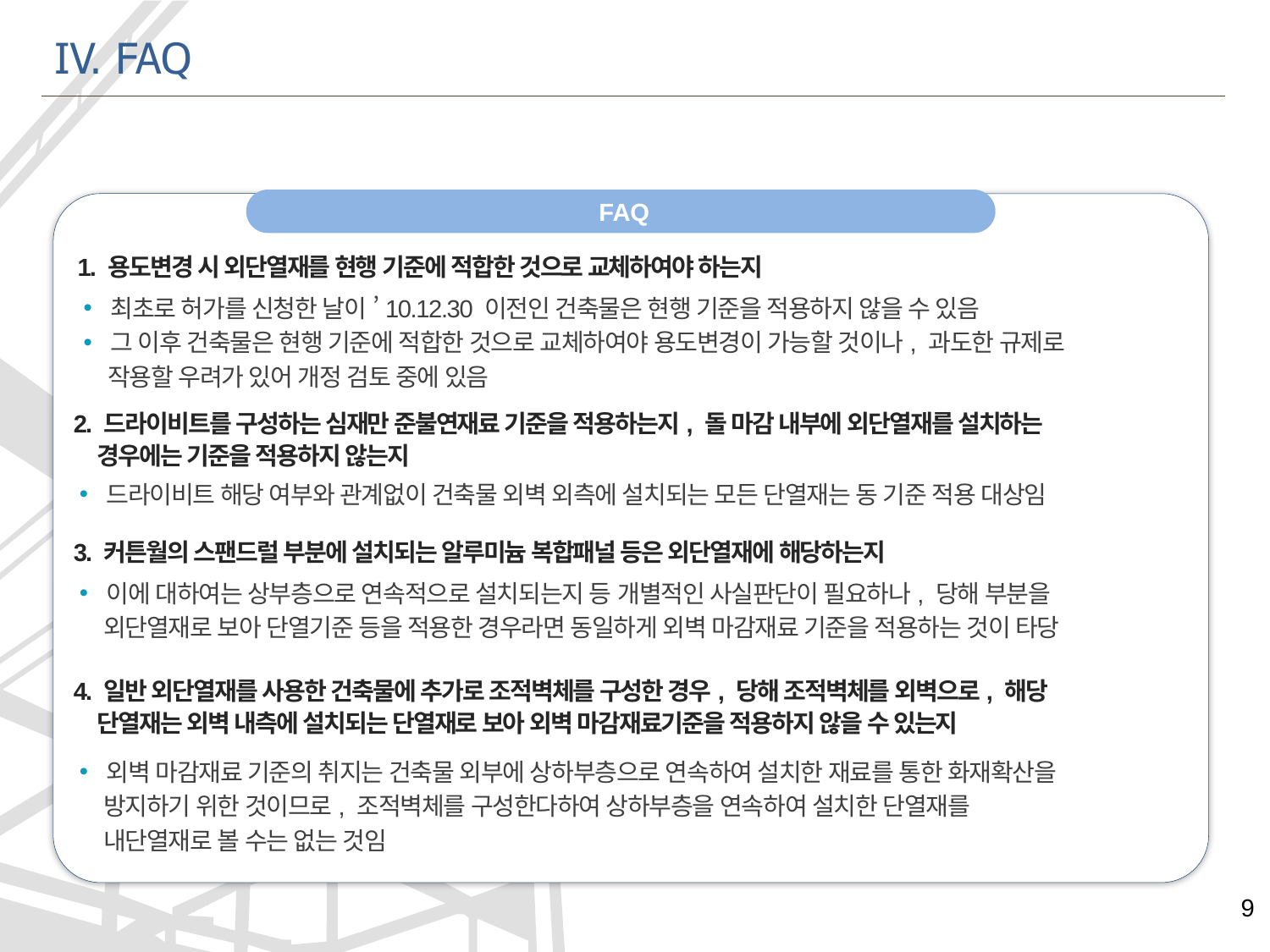

IV. FAQ
 FAQ

1. 용도변경 시 외단열재를 현행 기준에 적합한 것으로 교체하여야 하는지
  최초로 허가를 신청한 날이 ’10.12.30 이전인 건축물은 현행 기준을 적용하지 않을 수 있음
  그 이후 건축물은 현행 기준에 적합한 것으로 교체하여야 용도변경이 가능할 것이나, 과도한 규제로
   작용할 우려가 있어 개정 검토 중에 있음
2. 드라이비트를 구성하는 심재만 준불연재료 기준을 적용하는지, 돌 마감 내부에 외단열재를 설치하는
   경우에는 기준을 적용하지 않는지
  드라이비트 해당 여부와 관계없이 건축물 외벽 외측에 설치되는 모든 단열재는 동 기준 적용 대상임
3. 커튼월의 스팬드럴 부분에 설치되는 알루미늄 복합패널 등은 외단열재에 해당하는지
  이에 대하여는 상부층으로 연속적으로 설치되는지 등 개별적인 사실판단이 필요하나, 당해 부분을
   외단열재로 보아 단열기준 등을 적용한 경우라면 동일하게 외벽 마감재료 기준을 적용하는 것이 타당
4. 일반 외단열재를 사용한 건축물에 추가로 조적벽체를 구성한 경우, 당해 조적벽체를 외벽으로, 해당
   단열재는 외벽 내측에 설치되는 단열재로 보아 외벽 마감재료기준을 적용하지 않을 수 있는지
  외벽 마감재료 기준의 취지는 건축물 외부에 상하부층으로 연속하여 설치한 재료를 통한 화재확산을
   방지하기 위한 것이므로, 조적벽체를 구성한다하여 상하부층을 연속하여 설치한 단열재를
   내단열재로 볼 수는 없는 것임
9